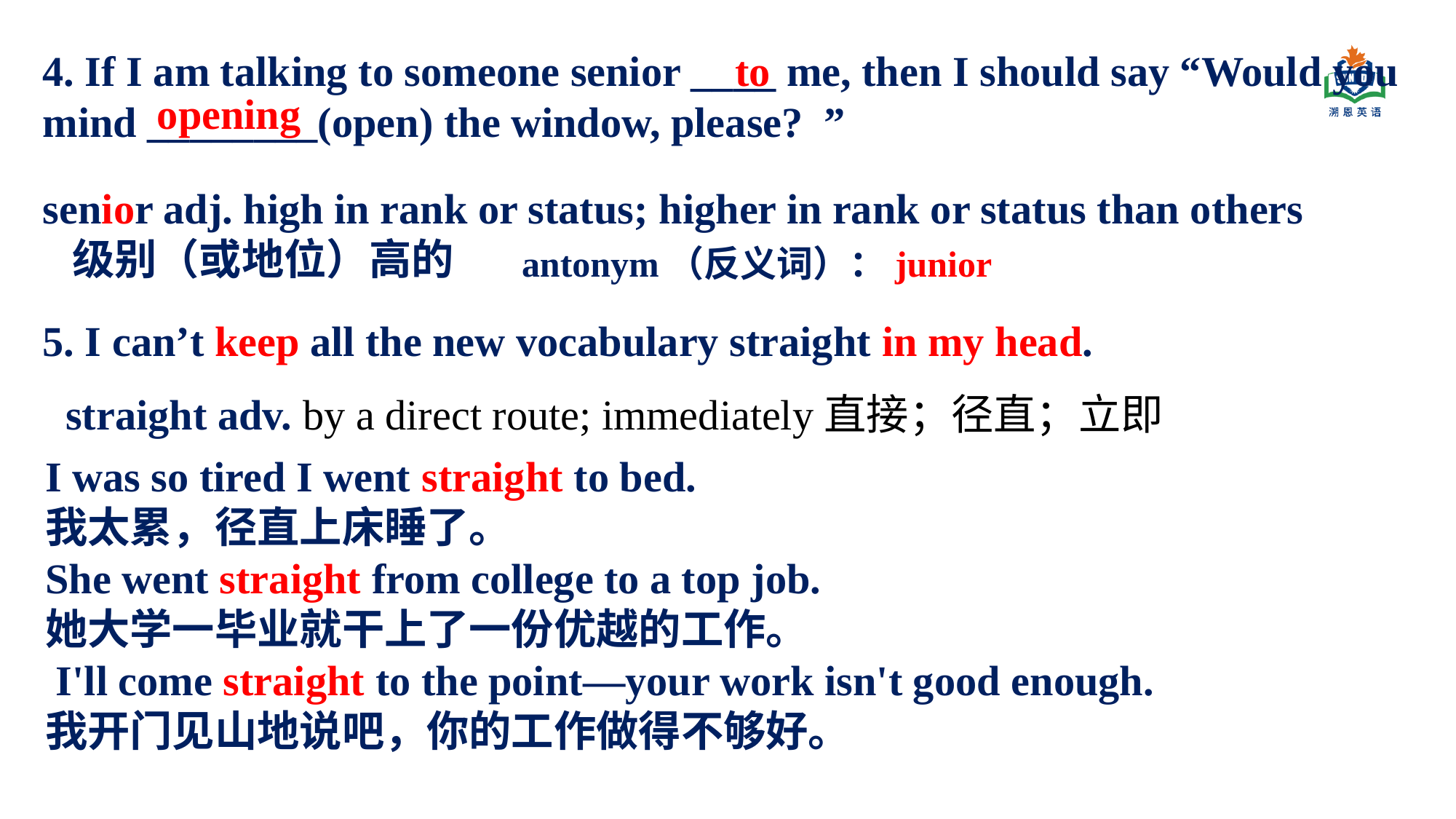

4. If I am talking to someone senior ____ me, then I should say “Would you mind ________(open) the window, please?  ”
to
opening
senior adj. high in rank or status; higher in rank or status than others
  级别（或地位）高的
antonym（反义词）：junior
5. I can’t keep all the new vocabulary straight in my head.
straight adv. by a direct route; immediately直接；径直；立即
I was so tired I went straight to bed.
我太累，径直上床睡了。
She went straight from college to a top job.
她大学一毕业就干上了一份优越的工作。
 I'll come straight to the point—your work isn't good enough.
我开门见山地说吧，你的工作做得不够好。